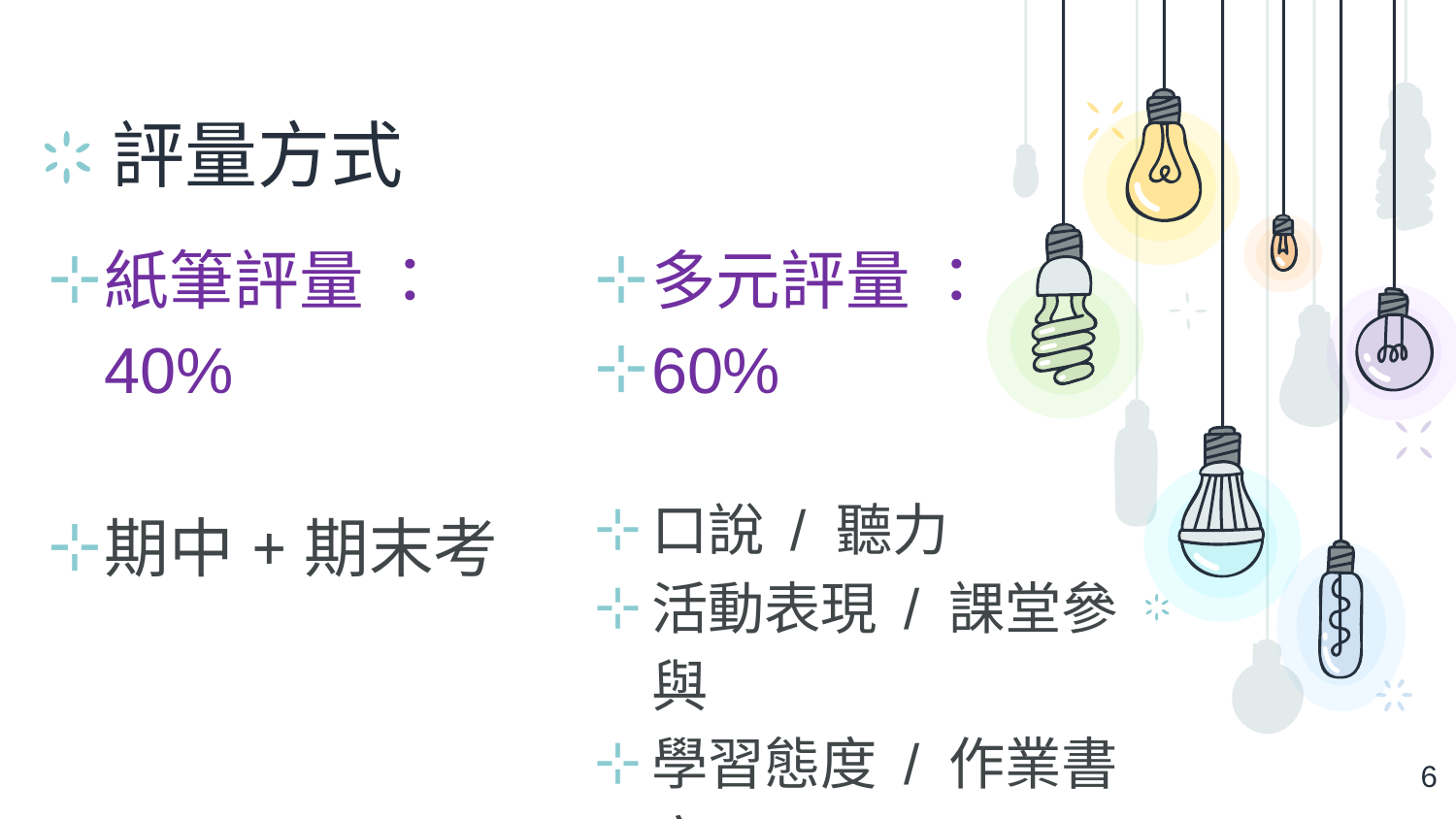

# 評量方式
紙筆評量 ：  40%

期中+期末考
多元評量 ：
60%

口說 / 聽力
活動表現 / 課堂參與
學習態度 / 作業書寫

6